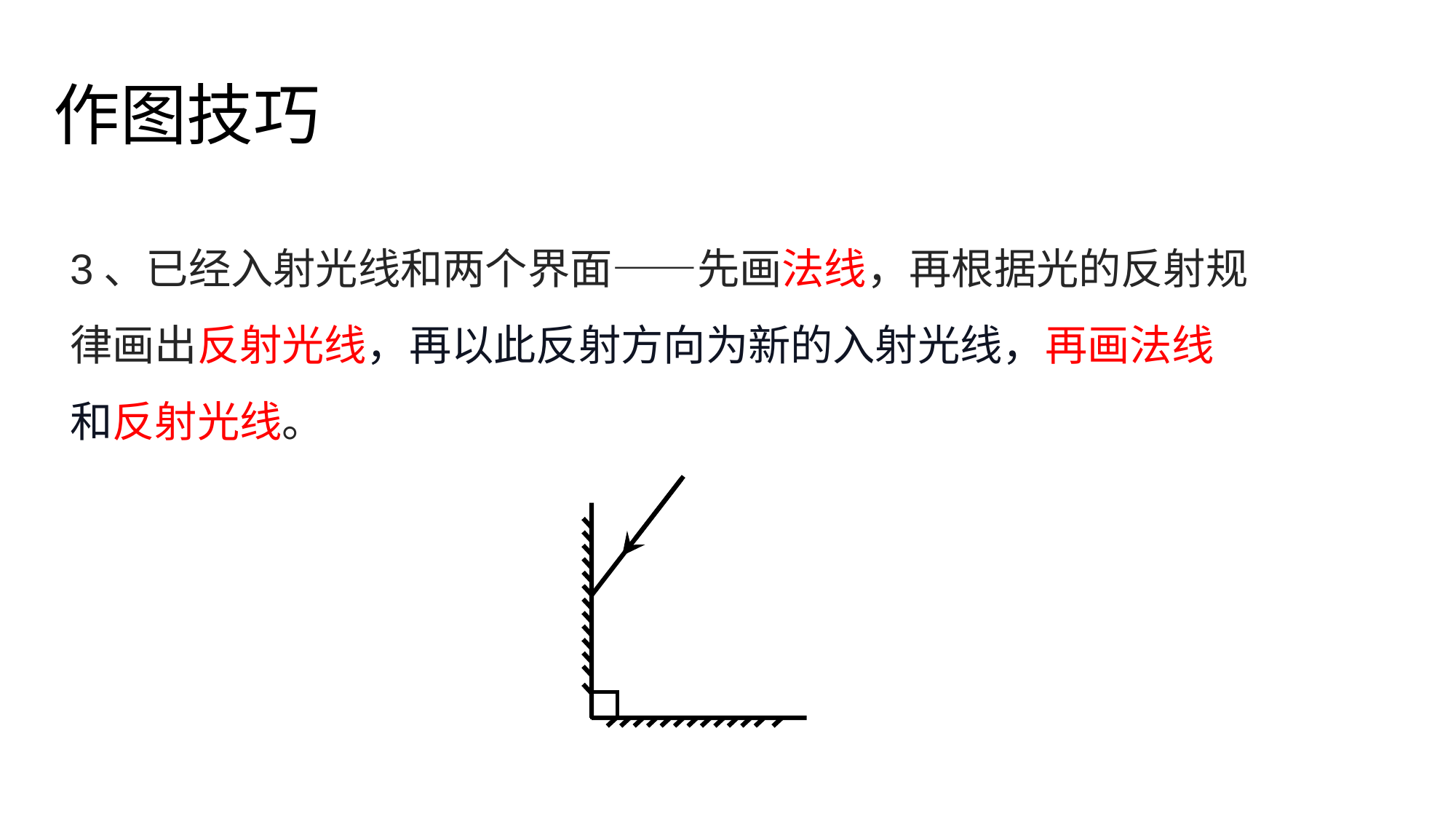

作图技巧
3、已经入射光线和两个界面——先画法线，再根据光的反射规律画出反射光线，再以此反射方向为新的入射光线，再画法线和反射光线。